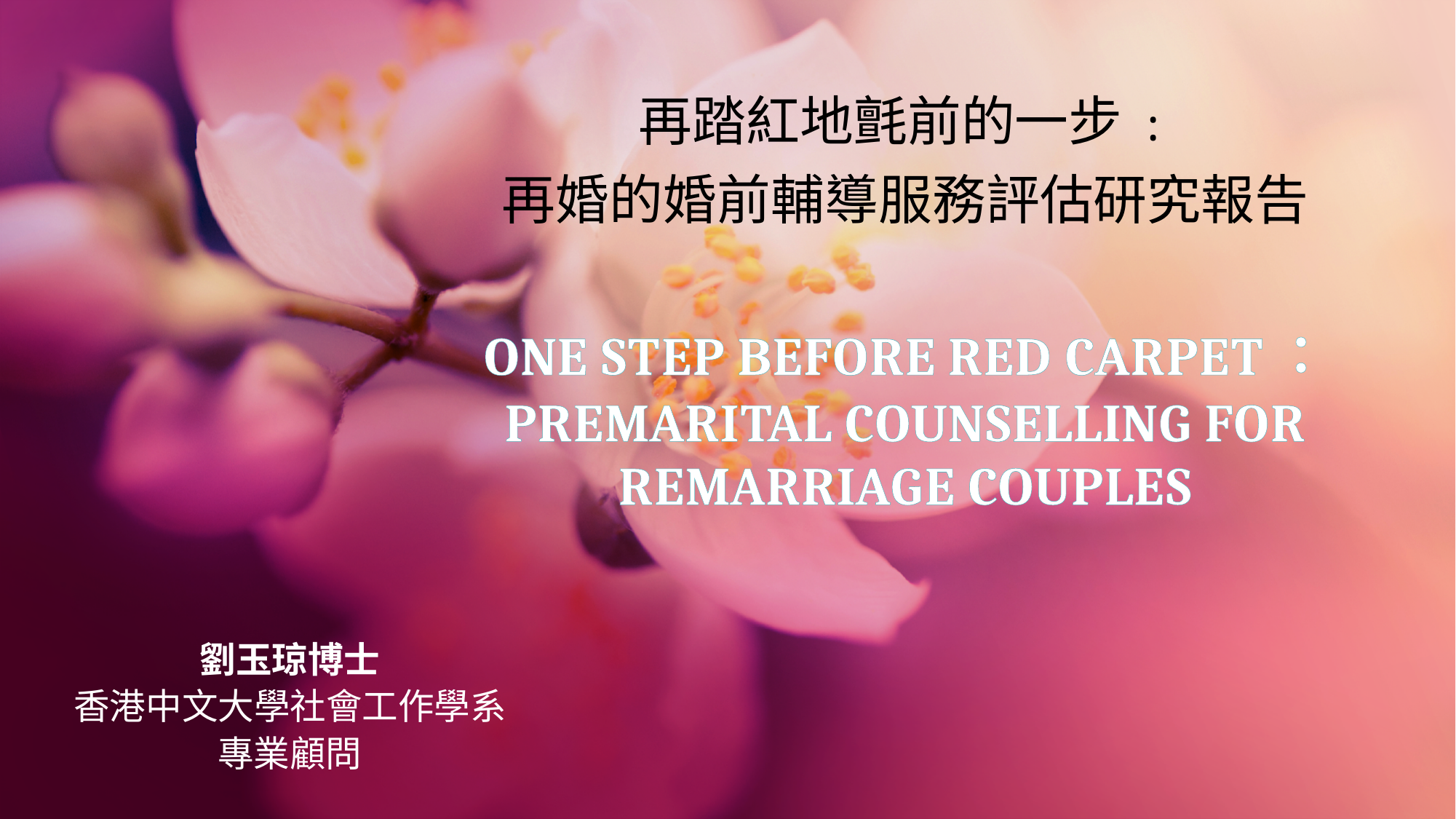

# 再踏紅地氈前的一步 : 再婚的婚前輔導服務評估研究報告 ONE STEP BEFORE RED CARPET： PREMARITAL COUNSELLING FOR REMARRIAGE COUPLES
劉玉琼博士
香港中文大學社會工作學系
專業顧問